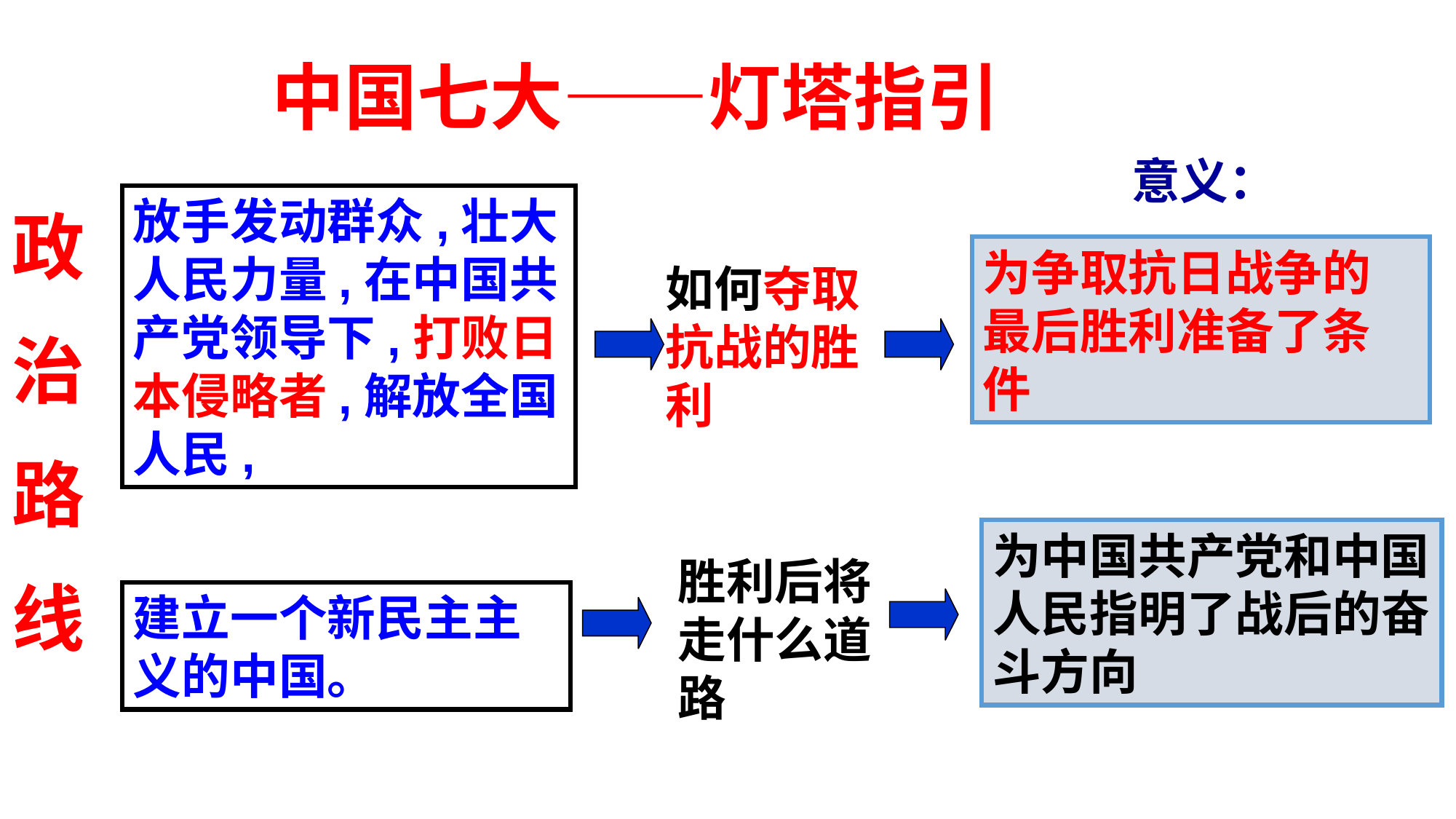

中国七大——灯塔指引
意义：
放手发动群众,壮大人民力量,在中国共产党领导下,打败日本侵略者,解放全国人民,
政
治
路
线
为争取抗日战争的最后胜利准备了条件
如何夺取抗战的胜利

为中国共产党和中国人民指明了战后的奋斗方向
胜利后将走什么道路

建立一个新民主主义的中国。